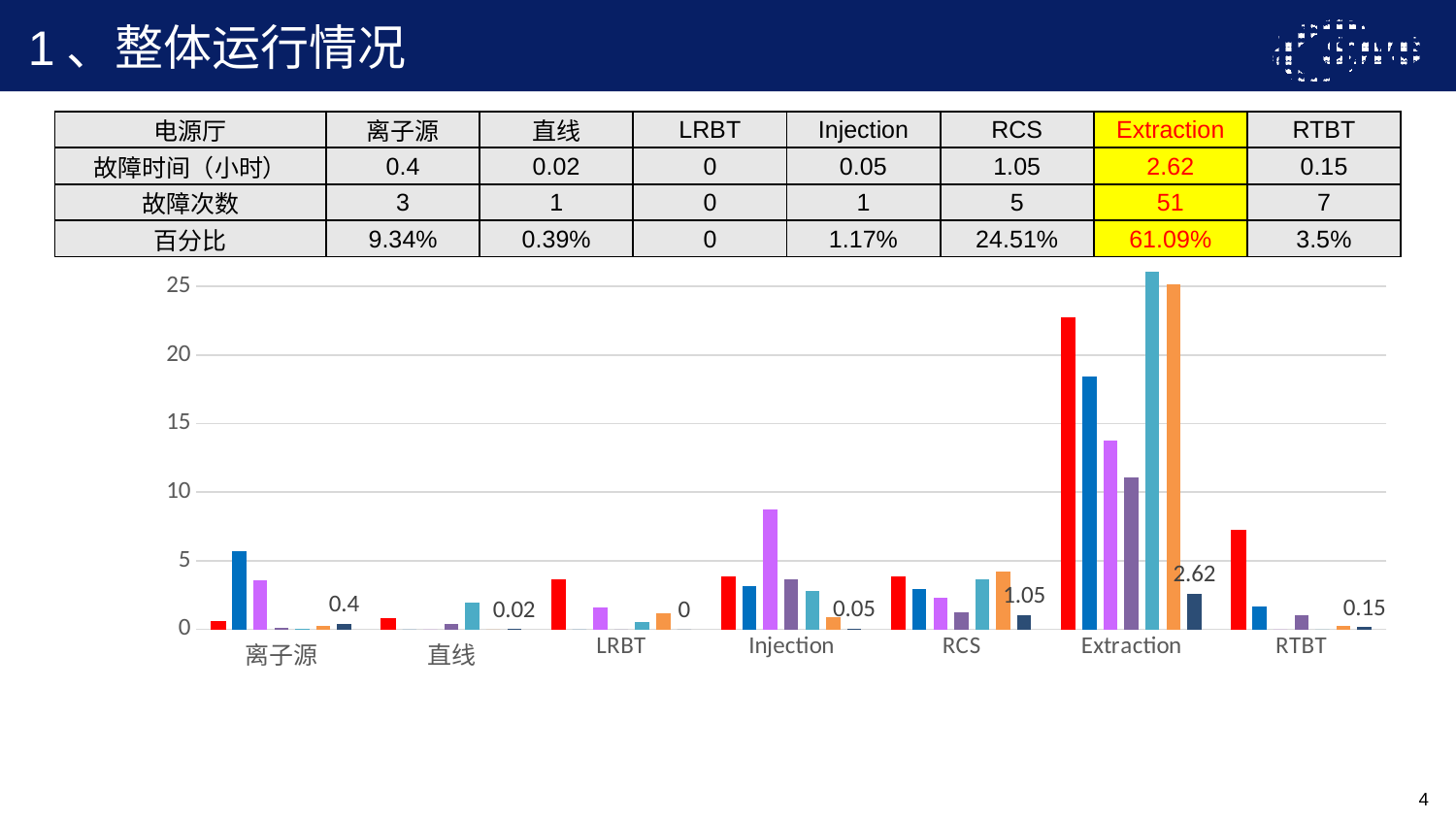

# 1、整体运行情况
| 电源厅 | 离子源 | 直线 | LRBT | Injection | RCS | Extraction | RTBT |
| --- | --- | --- | --- | --- | --- | --- | --- |
| 故障时间（小时） | 0.4 | 0.02 | 0 | 0.05 | 1.05 | 2.62 | 0.15 |
| 故障次数 | 3 | 1 | 0 | 1 | 5 | 51 | 7 |
| 百分比 | 9.34% | 0.39% | 0 | 1.17% | 24.51% | 61.09% | 3.5% |

### Chart

| Category | 2018~2019 | 2019~2020 | 2020~2021 | 2021~2022 | 2022~2023 | 2023~2024 | 2024~2025 |
|---|---|---|---|---|---|---|---|
| 离子源 | 0.57 | 5.73 | 3.55 | 0.12 | 0.02 | 0.28 | 0.4 |
| 直线 | 0.8 | 0.0 | 0.0 | 0.43 | 1.93 | 0.0 | 0.02 |
| LRBT | 3.6 | 0.0 | 1.62 | 0.0 | 0.52 | 1.15 | 0.0 |
| Injection | 3.8 | 3.18 | 8.75 | 3.62 | 2.8 | 0.88 | 0.05 |
| RCS | 3.8 | 2.95 | 2.27 | 1.22 | 3.65 | 4.2 | 1.05 |
| Extraction | 22.7 | 18.42 | 13.75 | 11.07 | 26.1 | 25.15 | 2.62 |
| RTBT | 7.2 | 1.7 | 0.0 | 1.05 | 0.0 | 0.23 | 0.15 |
4